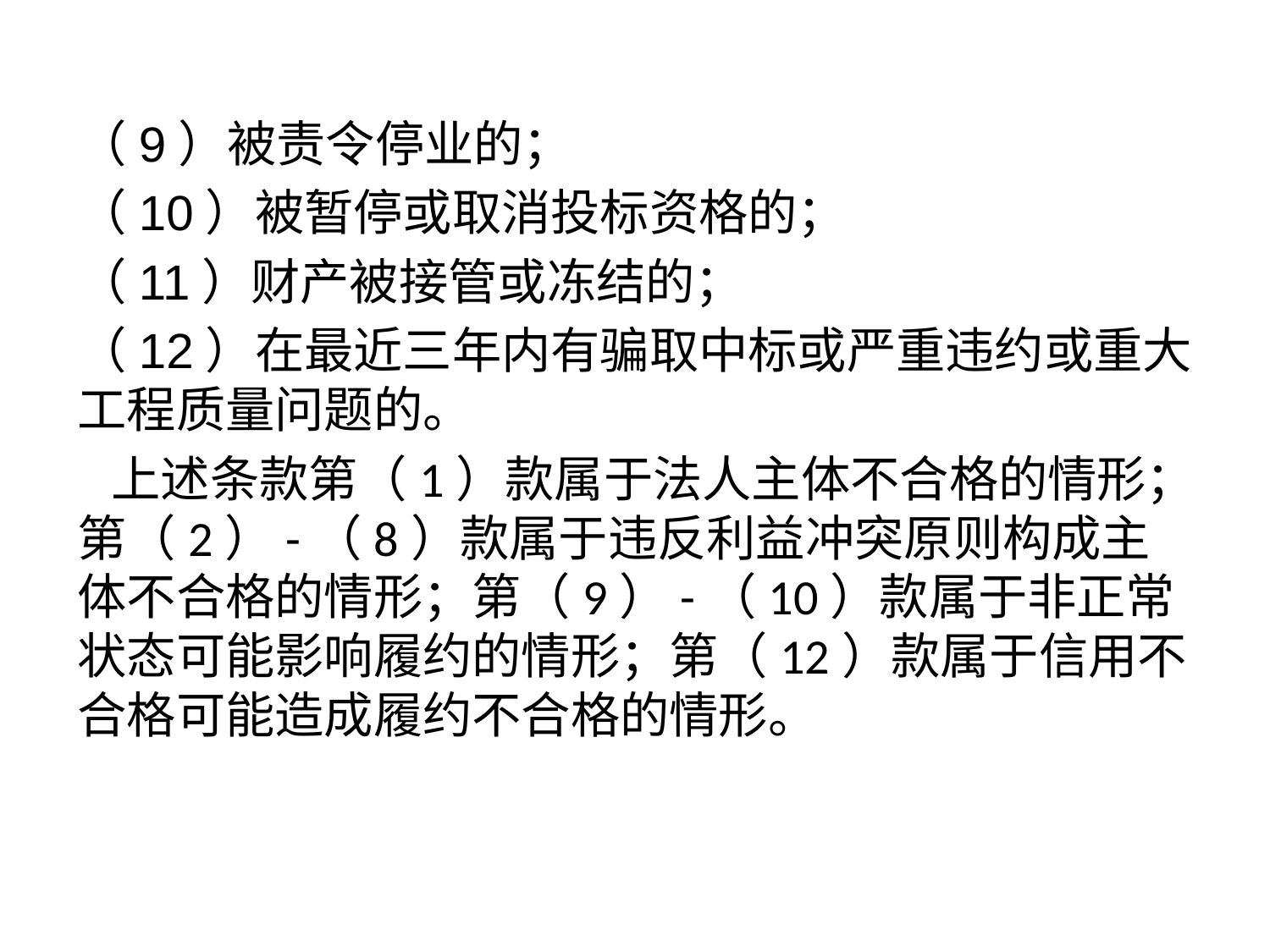

（9）被责令停业的；
（10）被暂停或取消投标资格的；
（11）财产被接管或冻结的；
（12）在最近三年内有骗取中标或严重违约或重大工程质量问题的。
  上述条款第（1）款属于法人主体不合格的情形；第（2）-（8）款属于违反利益冲突原则构成主体不合格的情形；第（9）-（10）款属于非正常状态可能影响履约的情形；第（12）款属于信用不合格可能造成履约不合格的情形。